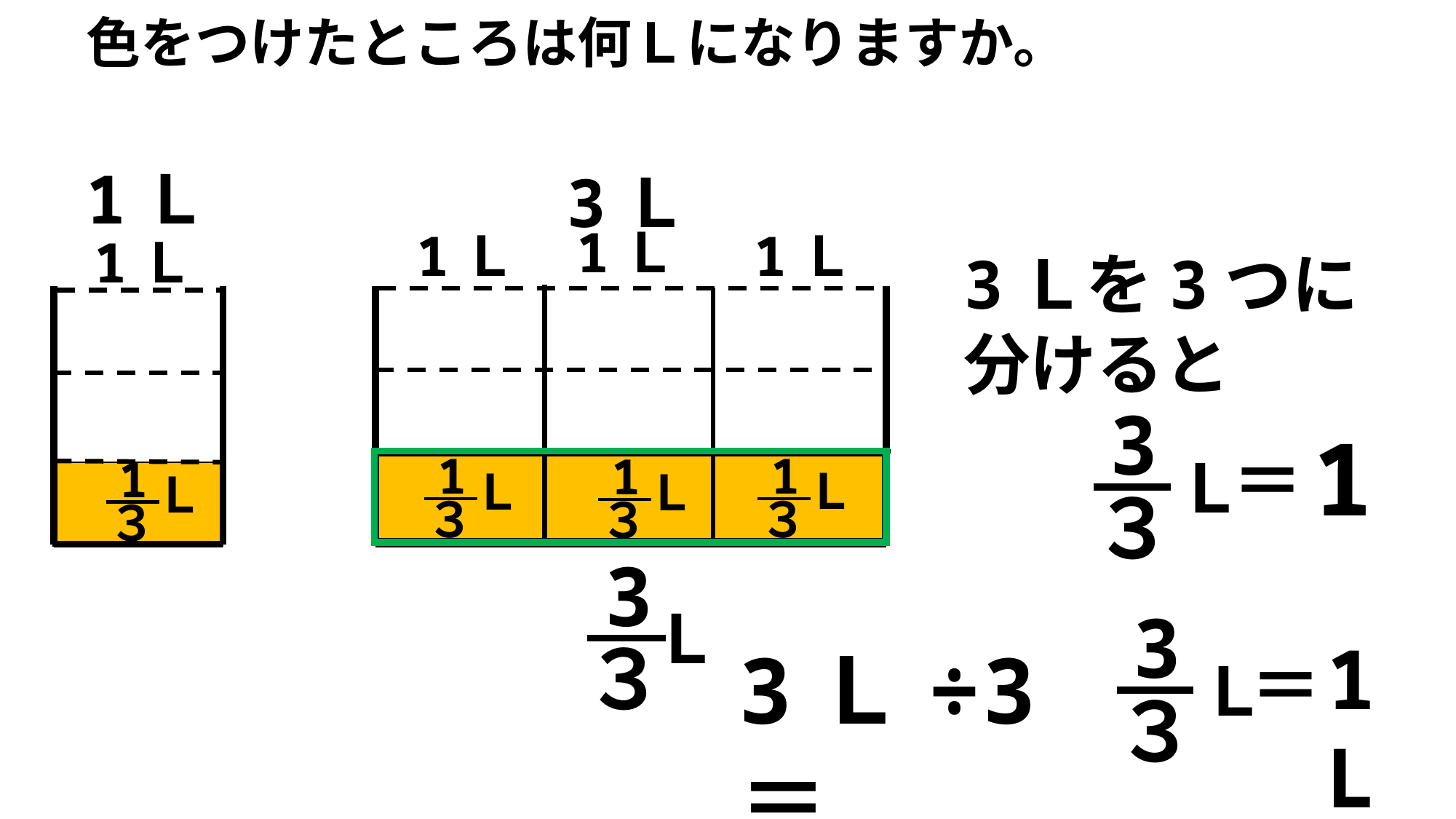

色をつけたところは何Ｌになりますか。
1Ｌ
3Ｌ
1Ｌ
1Ｌ
1Ｌ
1Ｌ
3Ｌを3つに
分けると
3
３
Ｌ
1
＝
1
３
Ｌ
1
３
Ｌ
1
３
Ｌ
1
３
Ｌ

3
３
Ｌ
3
３
Ｌ
1L
3Ｌ÷3＝
＝